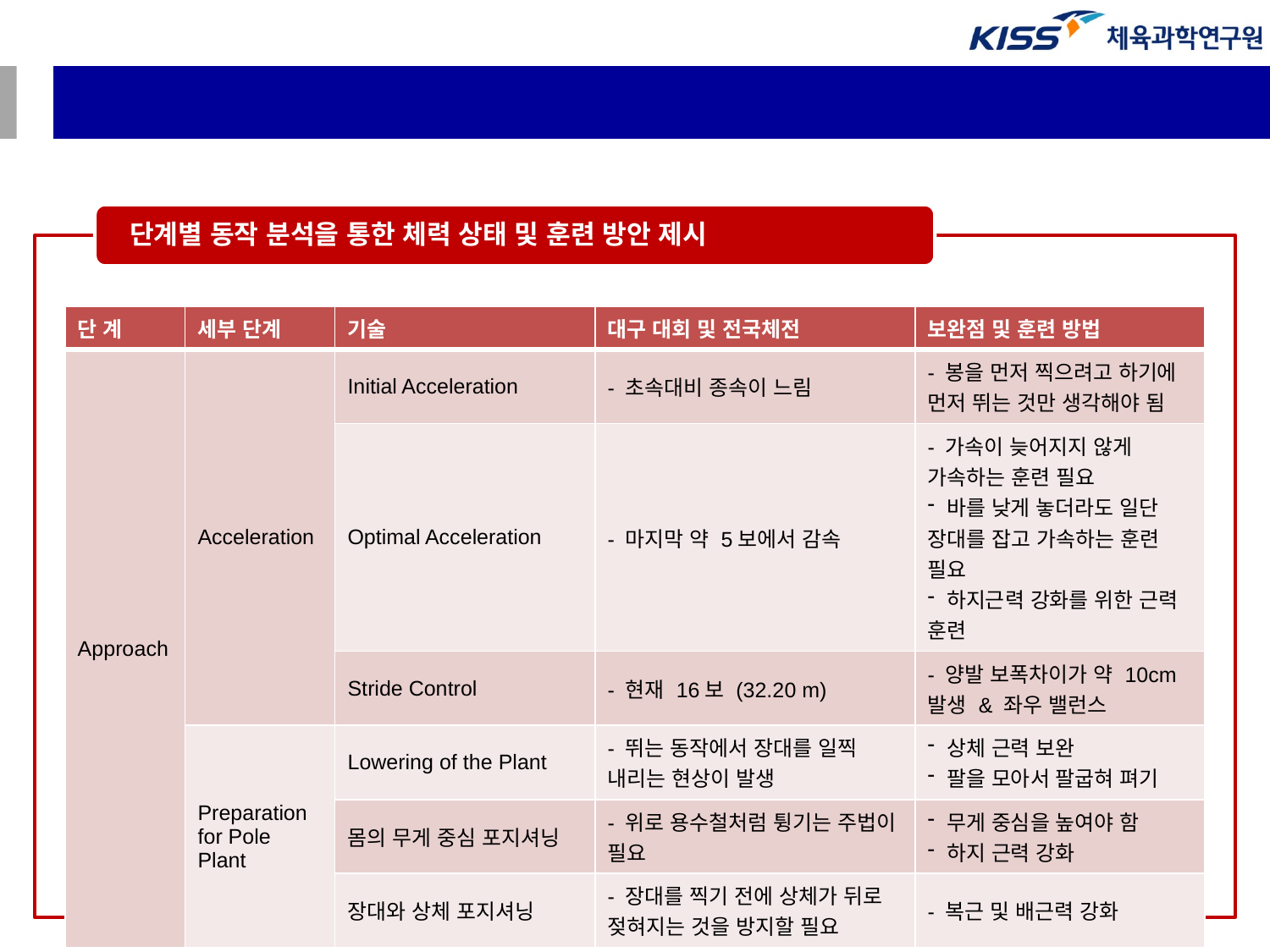

단계별 동작 분석을 통한 체력 상태 및 훈련 방안 제시
| 단 계 | 세부 단계 | 기술 | 대구 대회 및 전국체전 | 보완점 및 훈련 방법 |
| --- | --- | --- | --- | --- |
| Approach | Acceleration | Initial Acceleration | - 초속대비 종속이 느림 | - 봉을 먼저 찍으려고 하기에 먼저 뛰는 것만 생각해야 됨 |
|  |  | Optimal Acceleration | - 마지막 약 5보에서 감속 | - 가속이 늦어지지 않게 가속하는 훈련 필요 바를 낮게 놓더라도 일단 장대를 잡고 가속하는 훈련 필요 하지근력 강화를 위한 근력 훈련 |
|  |  | Stride Control | - 현재 16보 (32.20 m) | - 양발 보폭차이가 약 10cm 발생 & 좌우 밸런스 |
|  | Preparation for Pole Plant | Lowering of the Plant | - 뛰는 동작에서 장대를 일찍 내리는 현상이 발생 | 상체 근력 보완 팔을 모아서 팔굽혀 펴기 |
|  |  | 몸의 무게 중심 포지셔닝 | - 위로 용수철처럼 튕기는 주법이 필요 | 무게 중심을 높여야 함 하지 근력 강화 |
|  |  | 장대와 상체 포지셔닝 | - 장대를 찍기 전에 상체가 뒤로 젖혀지는 것을 방지할 필요 | - 복근 및 배근력 강화 |